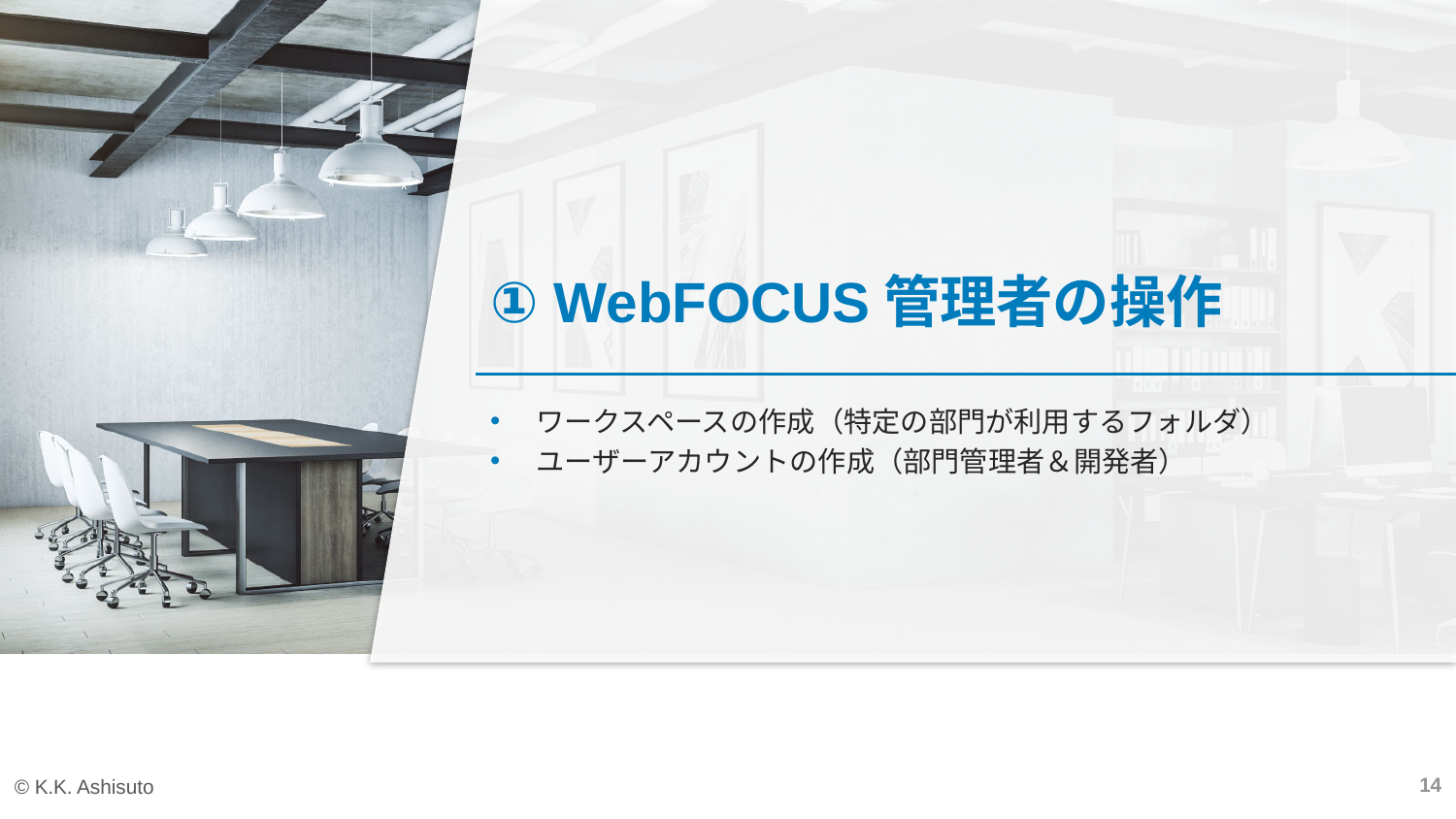

# ① WebFOCUS管理者の操作
ワークスペースの作成（特定の部門が利用するフォルダ）
ユーザーアカウントの作成（部門管理者＆開発者）
14
© K.K. Ashisuto